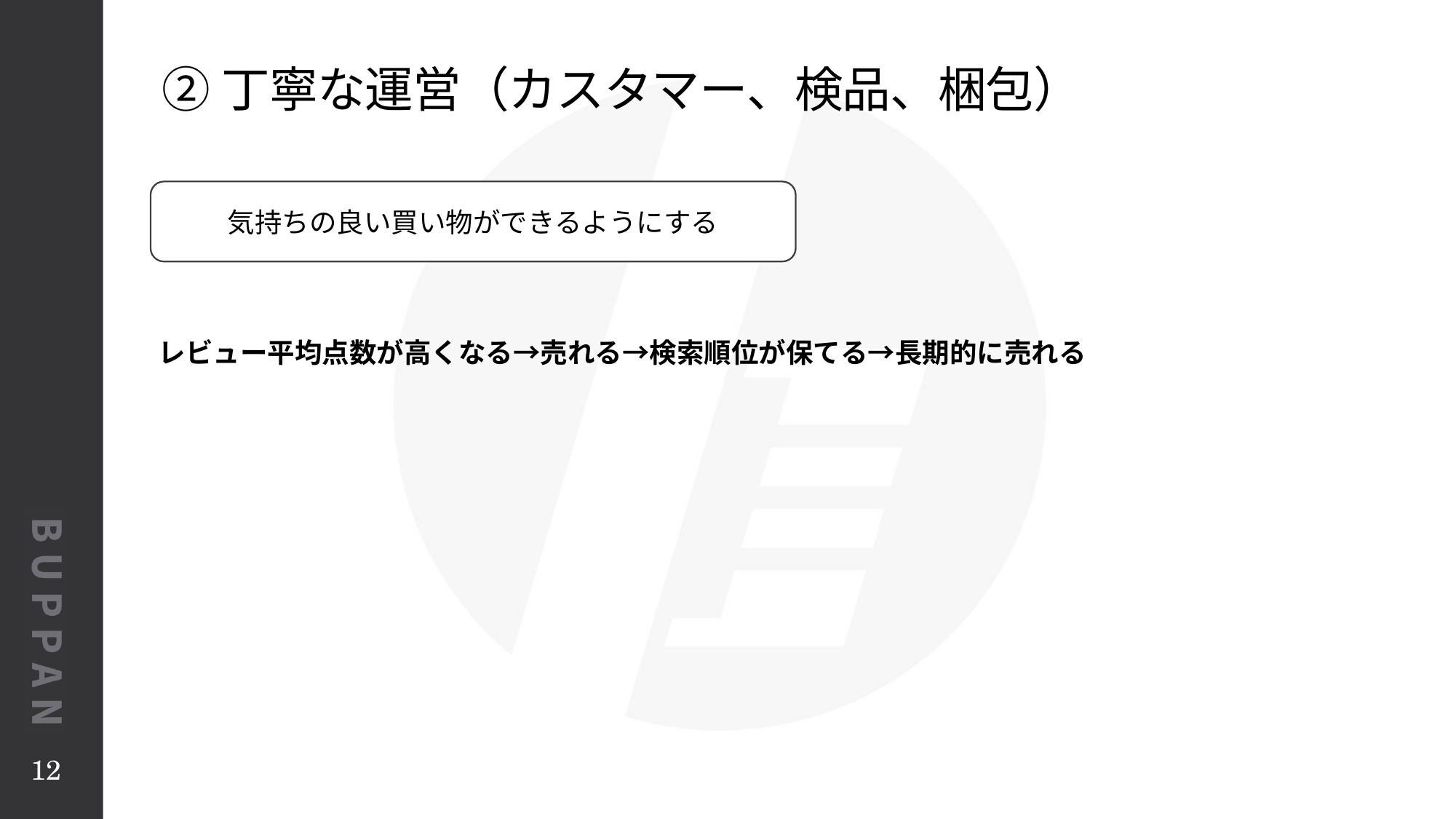

# ②丁寧な運営（カスタマー、検品、梱包）

気持ちの良い買い物ができるようにする

レビュー平均点数が高くなる→売れる→検索順位が保てる→長期的に売れる
12